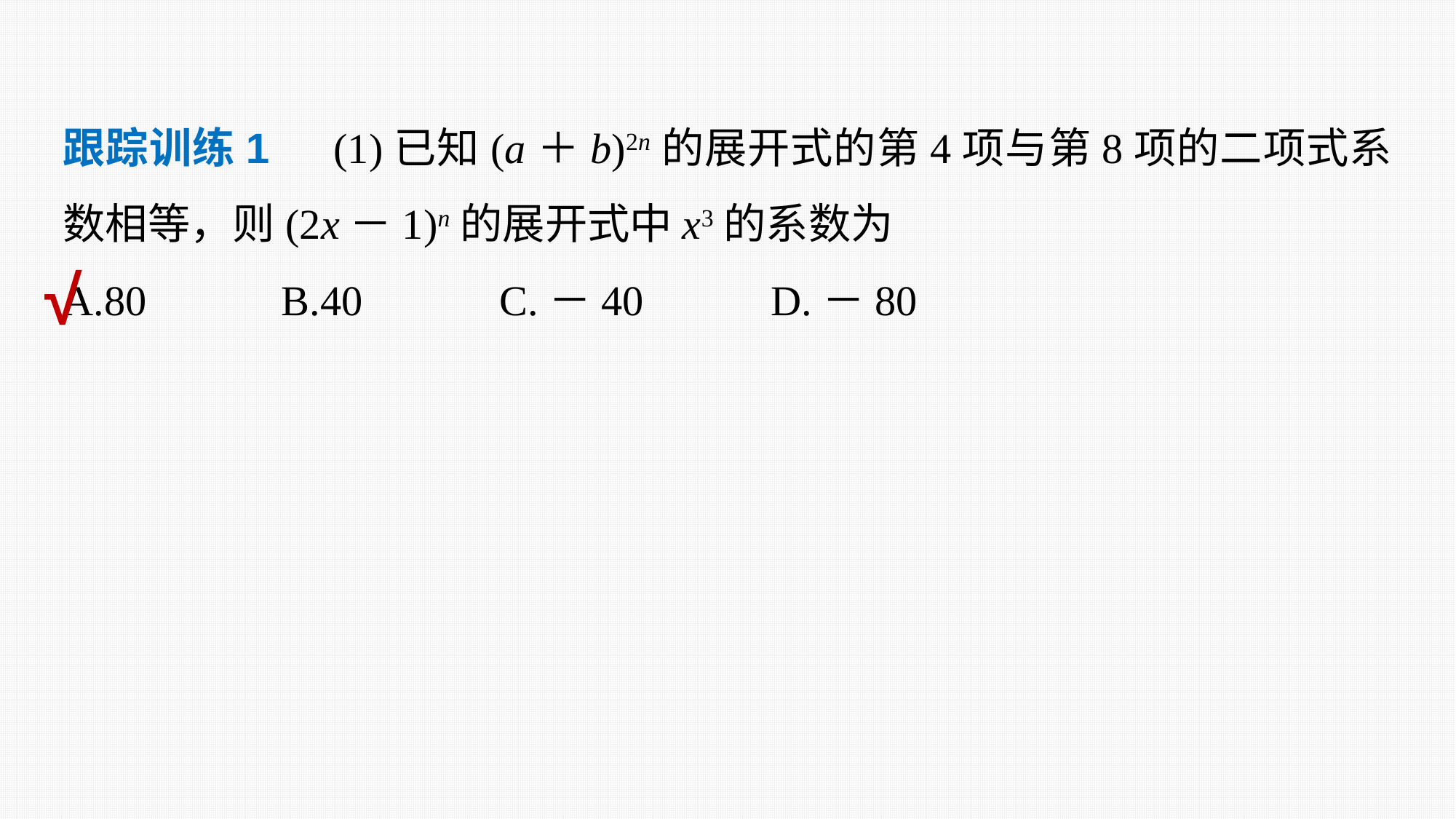

跟踪训练1　(1)已知(a＋b)2n的展开式的第4项与第8项的二项式系数相等，则(2x－1)n的展开式中x3的系数为
A.80  		B.40		C.－40  	     D.－80
√